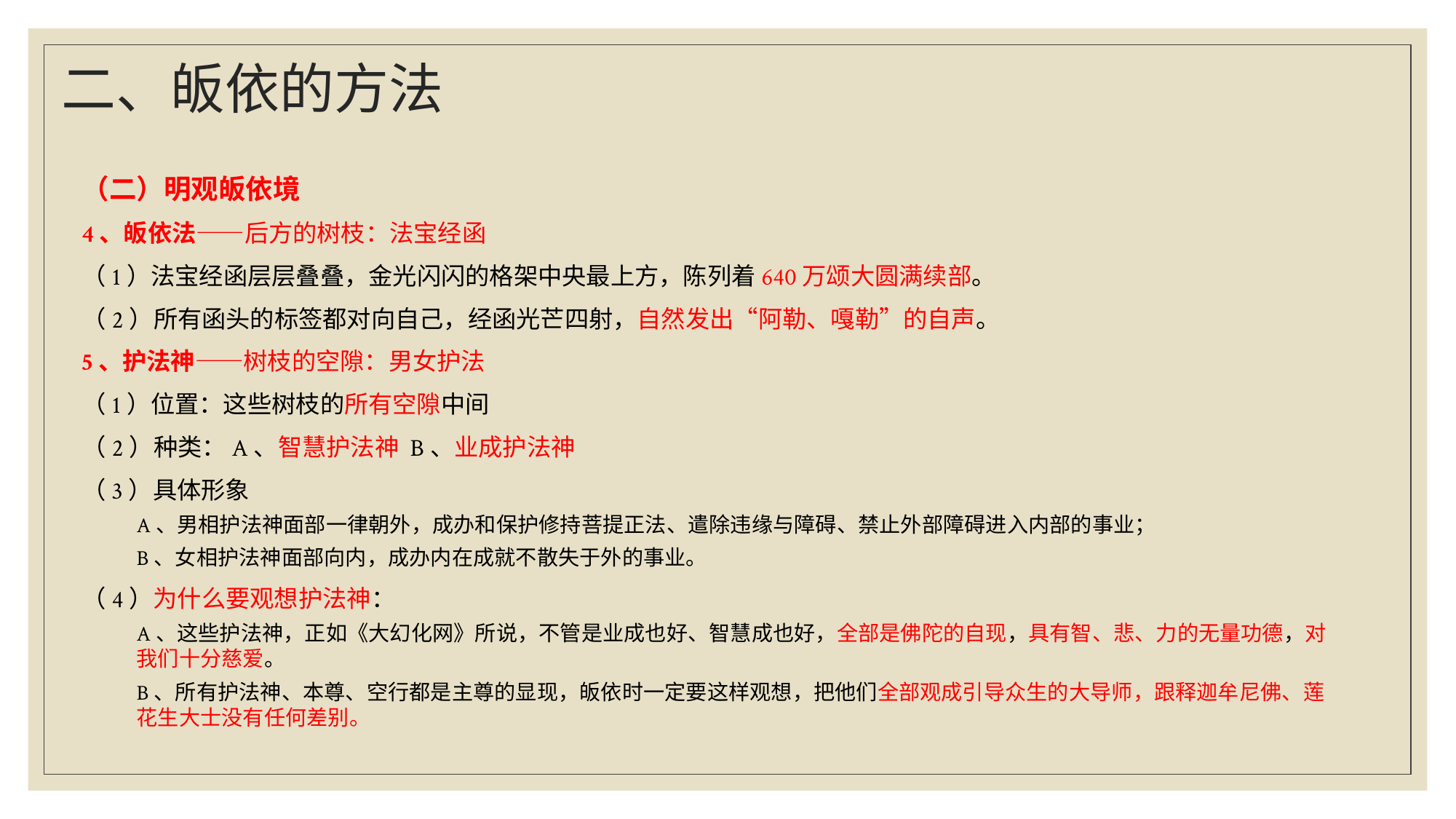

# 二、皈依的方法
（二）明观皈依境
4、皈依法——后方的树枝：法宝经函
（1）法宝经函层层叠叠，金光闪闪的格架中央最上方，陈列着640万颂大圆满续部。
（2）所有函头的标签都对向自己，经函光芒四射，自然发出“阿勒、嘎勒”的自声。
5、护法神——树枝的空隙：男女护法
（1）位置：这些树枝的所有空隙中间
（2）种类：A、智慧护法神 B、业成护法神
（3）具体形象
A、男相护法神面部一律朝外，成办和保护修持菩提正法、遣除违缘与障碍、禁止外部障碍进入内部的事业；
B、女相护法神面部向内，成办内在成就不散失于外的事业。
（4）为什么要观想护法神：
A、这些护法神，正如《大幻化网》所说，不管是业成也好、智慧成也好，全部是佛陀的自现，具有智、悲、力的无量功德，对我们十分慈爱。
B、所有护法神、本尊、空行都是主尊的显现，皈依时一定要这样观想，把他们全部观成引导众生的大导师，跟释迦牟尼佛、莲花生大士没有任何差别。